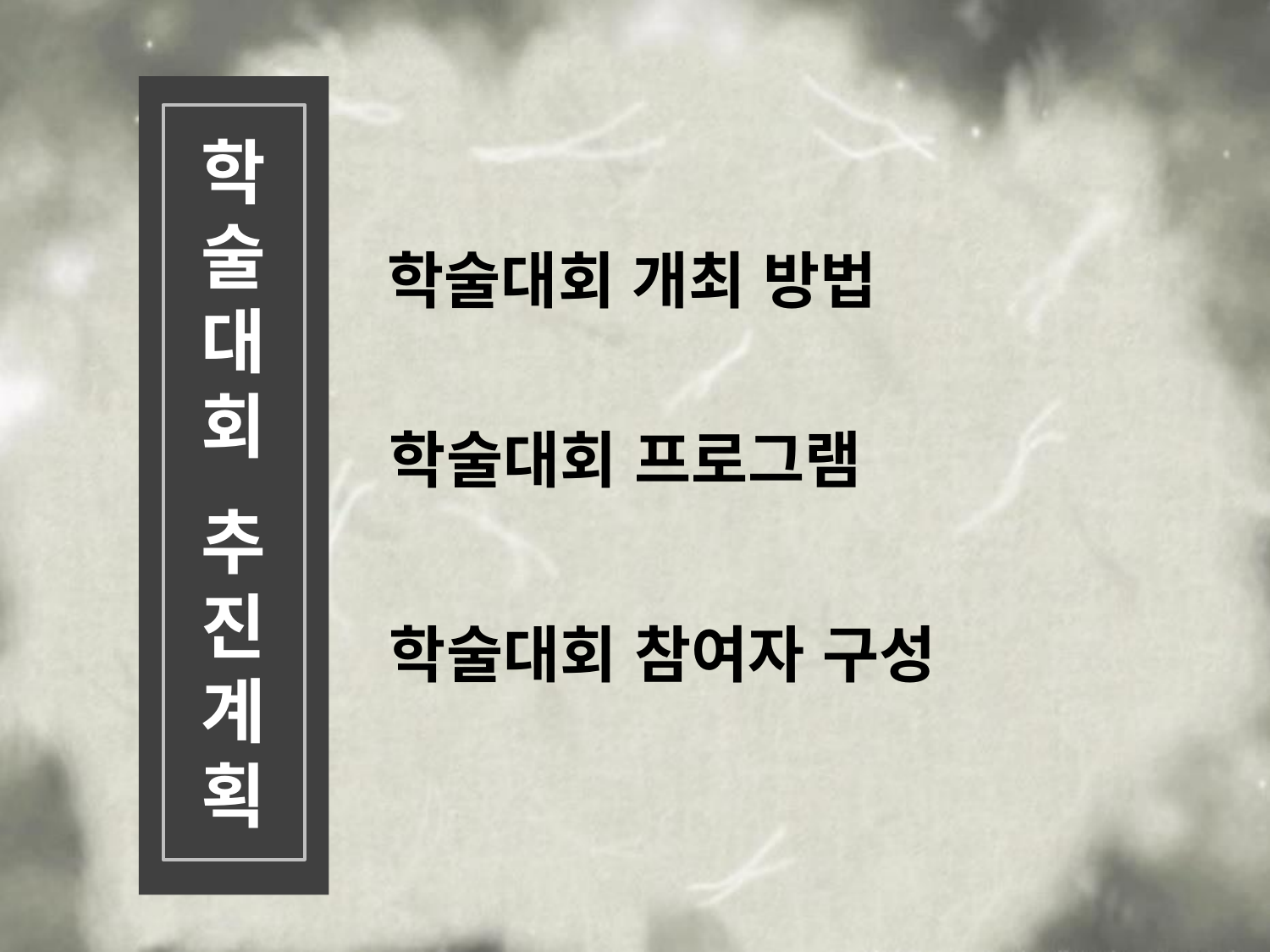

학
술
대
회

추
진
계
획
학술대회 개최 방법
 학술대회 프로그램
 학술대회 참여자 구성